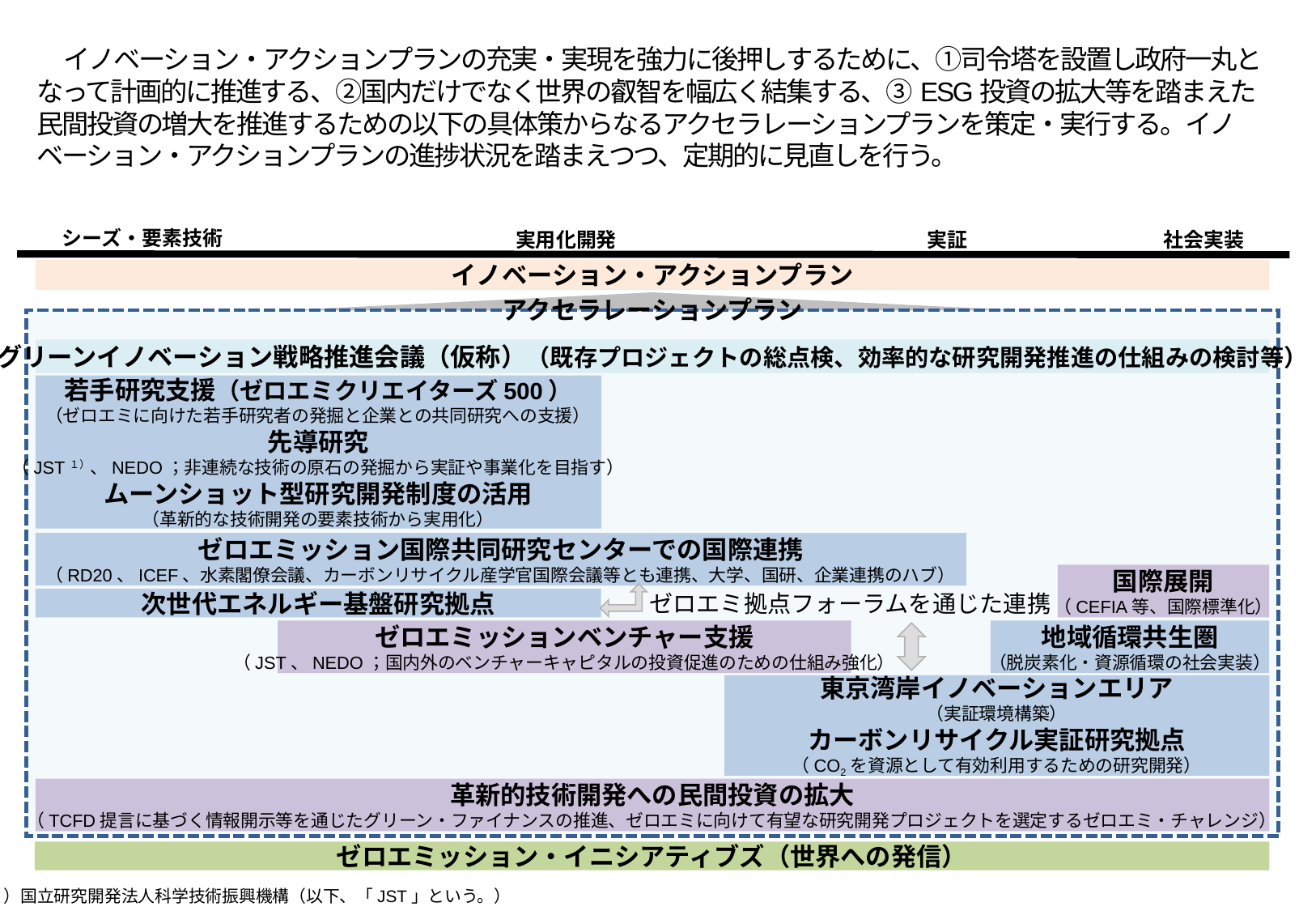

イノベーション・アクションプランの充実・実現を強力に後押しするために、①司令塔を設置し政府一丸となって計画的に推進する、②国内だけでなく世界の叡智を幅広く結集する、③ESG投資の拡大等を踏まえた民間投資の増大を推進するための以下の具体策からなるアクセラレーションプランを策定・実行する。イノベーション・アクションプランの進捗状況を踏まえつつ、定期的に見直しを行う。
シーズ・要素技術
実用化開発
実証
社会実装
イノベーション・アクションプラン

アクセラレーションプラン
グリーンイノベーション戦略推進会議（仮称）（既存プロジェクトの総点検、効率的な研究開発推進の仕組みの検討等）
若手研究支援（ゼロエミクリエイターズ500）
（ゼロエミに向けた若手研究者の発掘と企業との共同研究への支援）
先導研究
（JST１）、NEDO；非連続な技術の原石の発掘から実証や事業化を目指す）
ムーンショット型研究開発制度の活用
（革新的な技術開発の要素技術から実用化）
ゼロエミッション国際共同研究センターでの国際連携
（RD20、ICEF、水素閣僚会議、カーボンリサイクル産学官国際会議等とも連携、大学、国研、企業連携のハブ）
国際展開
（CEFIA等、国際標準化）
ゼロエミ拠点フォーラムを通じた連携

次世代エネルギー基盤研究拠点
ゼロエミッションベンチャー支援
（JST、NEDO；国内外のベンチャーキャピタルの投資促進のための仕組み強化）
地域循環共生圏
（脱炭素化・資源循環の社会実装）

東京湾岸イノベーションエリア
（実証環境構築）
カーボンリサイクル実証研究拠点
（CO2を資源として有効利用するための研究開発）
革新的技術開発への民間投資の拡大
（TCFD提言に基づく情報開示等を通じたグリーン・ファイナンスの推進、ゼロエミに向けて有望な研究開発プロジェクトを選定するゼロエミ・チャレンジ）
ゼロエミッション・イニシアティブズ（世界への発信）
１）国立研究開発法人科学技術振興機構（以下、「JST」という。）